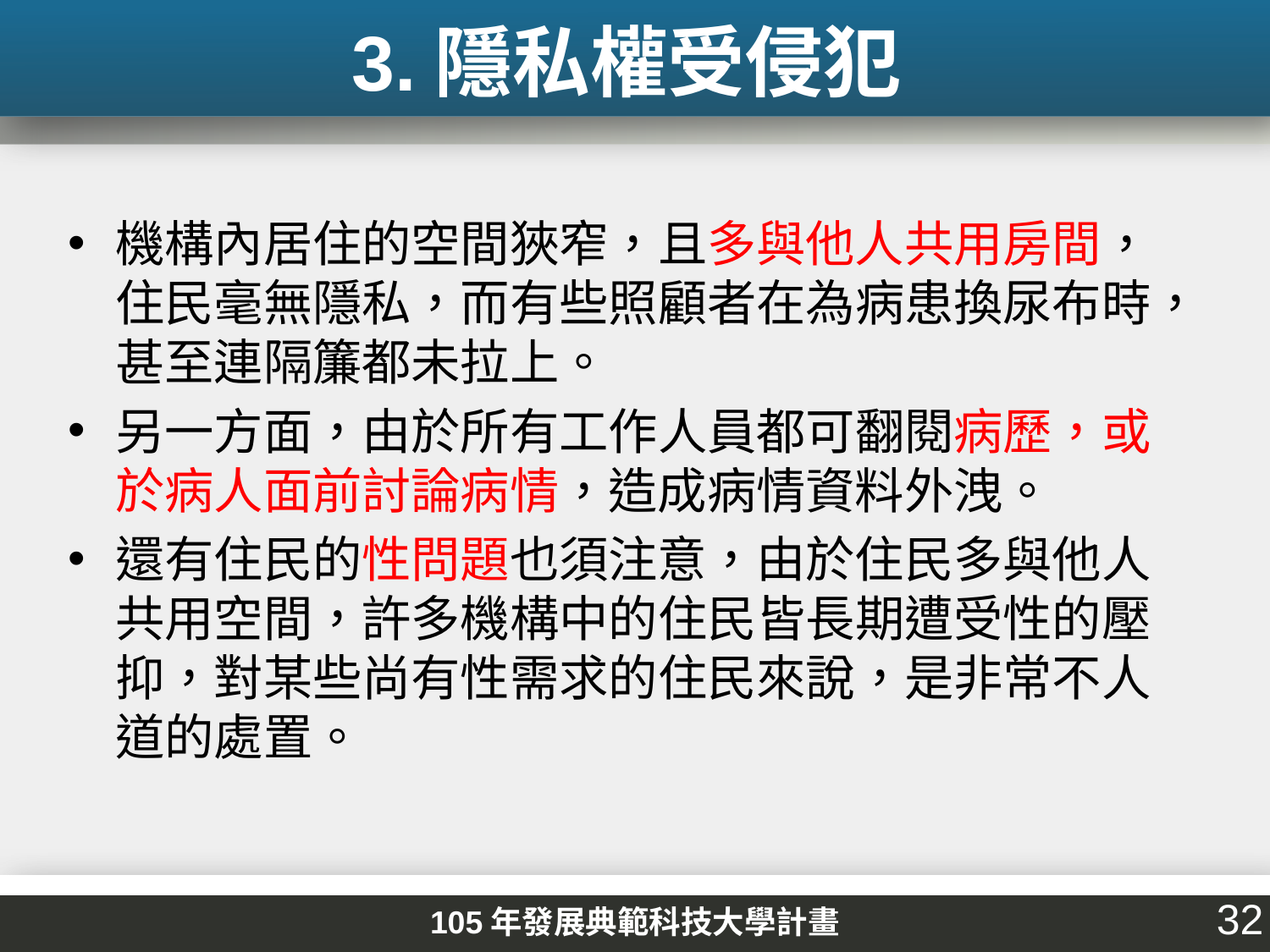

3.隱私權受侵犯
機構內居住的空間狹窄，且多與他人共用房間，住民毫無隱私，而有些照顧者在為病患換尿布時，甚至連隔簾都未拉上。
另一方面，由於所有工作人員都可翻閱病歷，或於病人面前討論病情，造成病情資料外洩。
還有住民的性問題也須注意，由於住民多與他人共用空間，許多機構中的住民皆長期遭受性的壓抑，對某些尚有性需求的住民來說，是非常不人道的處置。